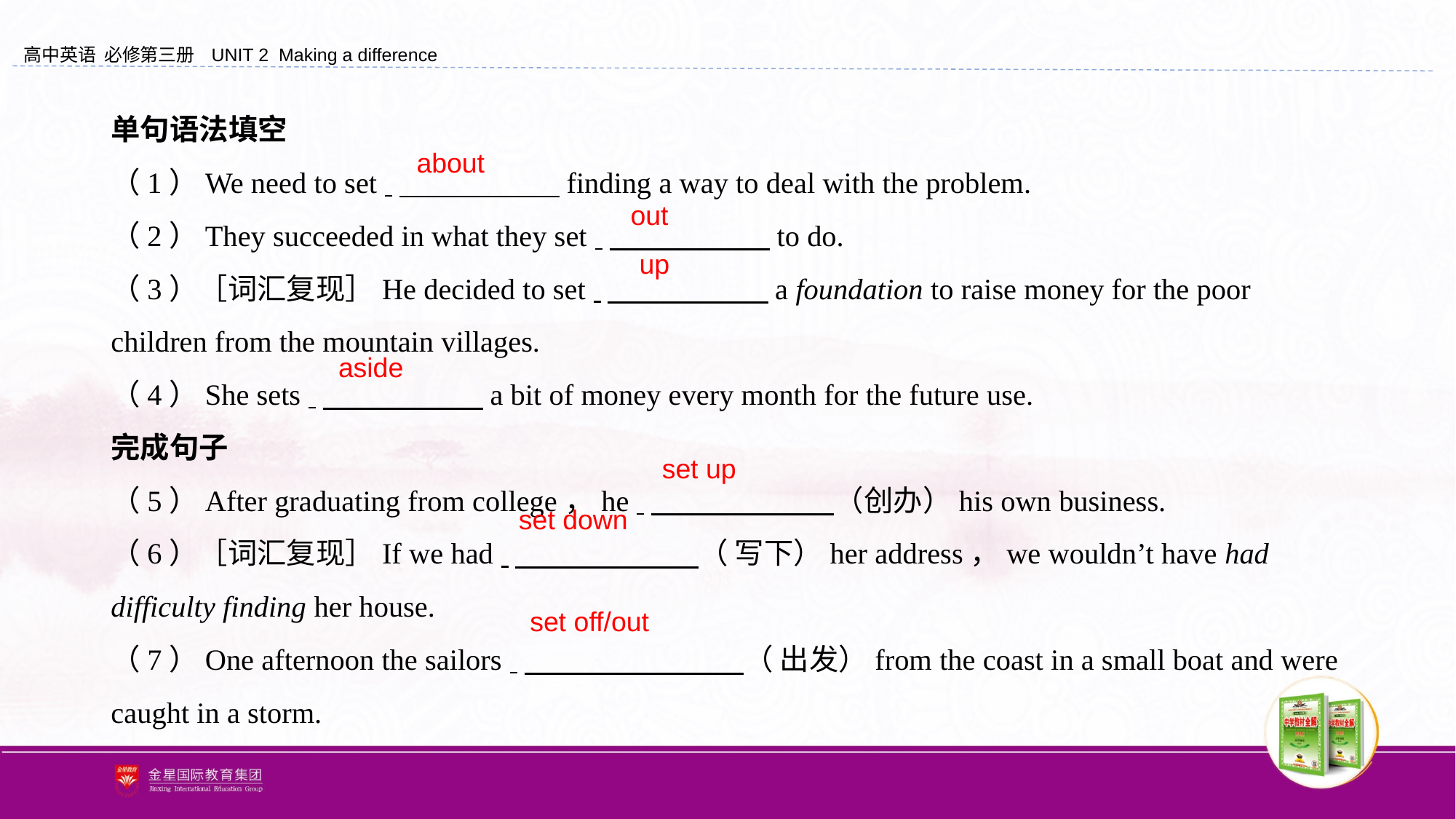

单句语法填空
（1）We need to set  　　　　 　 finding a way to deal with the problem.
（2）They succeeded in what they set  　　　　 　 to do.
（3）［词汇复现］He decided to set  　　　　 　 a foundation to raise money for the poor children from the mountain villages.
（4）She sets  　　　　 　 a bit of money every month for the future use.
完成句子
（5）After graduating from college，he  　　　　 　　（创办）his own business.
（6）［词汇复现］If we had  　　　　　　 （ 写下）her address，we wouldn’t have had difficulty finding her house.
（7）One afternoon the sailors  　　　　 　　　 （ 出发）from the coast in a small boat and were caught in a storm.
about
out
up
aside
set up
set down
set off/out